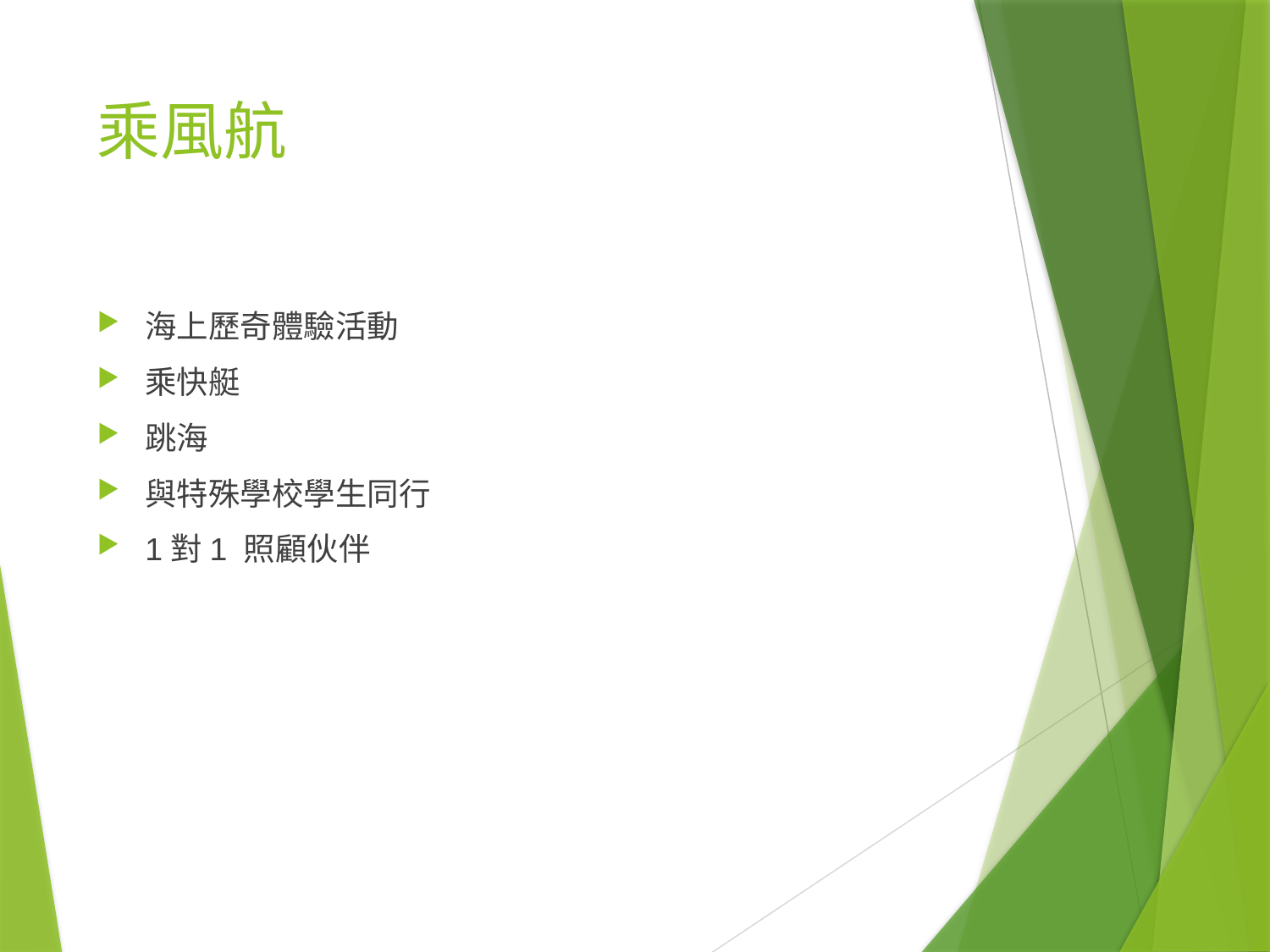

# 乘風航
海上歷奇體驗活動
乘快艇
跳海
與特殊學校學生同行
1對1 照顧伙伴